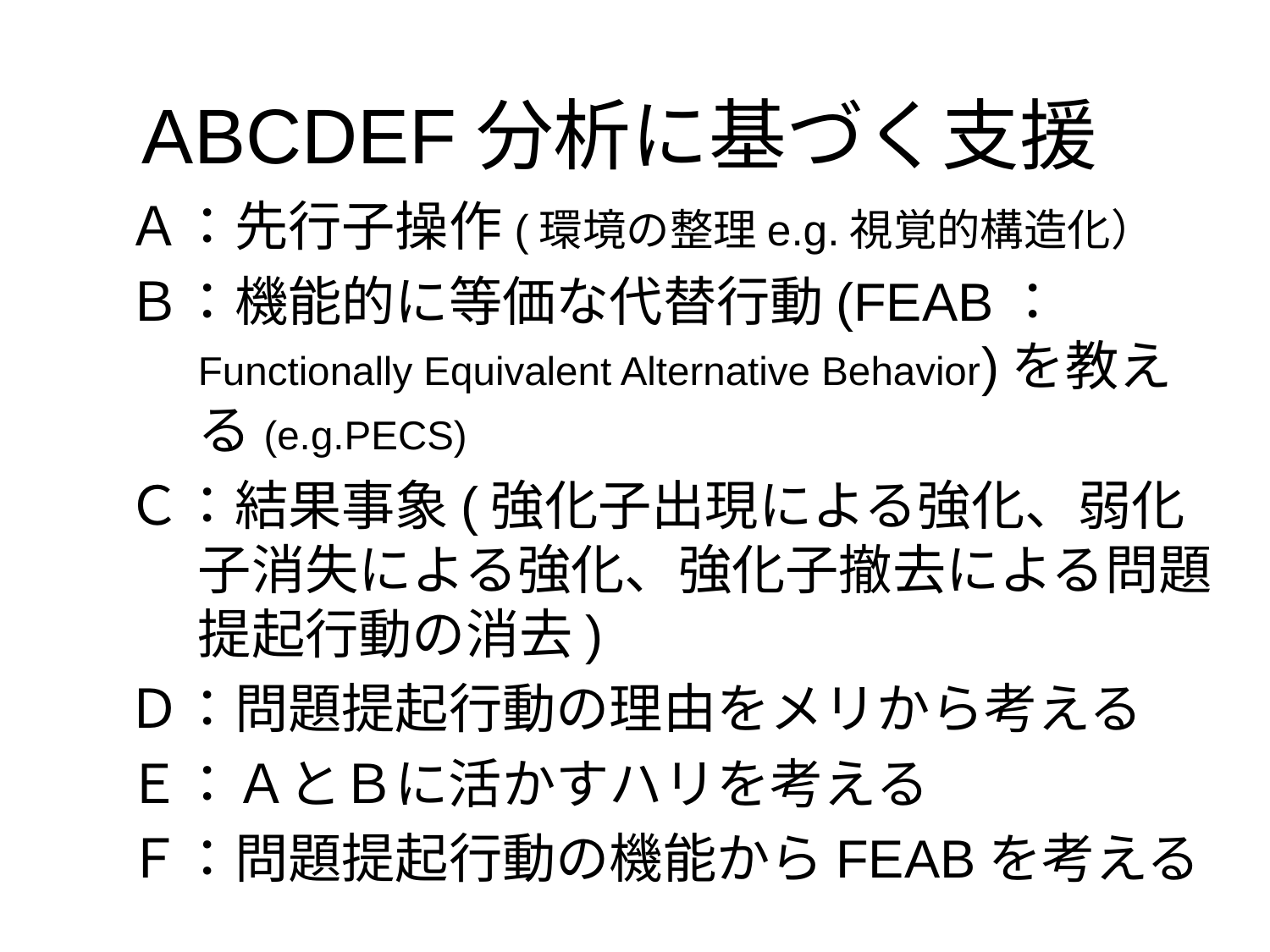

# ABCDEF分析に基づく支援
Ａ：先行子操作(環境の整理e.g.視覚的構造化）
Ｂ：機能的に等価な代替行動(FEAB：Functionally Equivalent Alternative Behavior)を教える(e.g.PECS)
Ｃ：結果事象(強化子出現による強化、弱化子消失による強化、強化子撤去による問題提起行動の消去)
Ｄ：問題提起行動の理由をメリから考える
Ｅ：ＡとＢに活かすハリを考える
Ｆ：問題提起行動の機能からFEABを考える